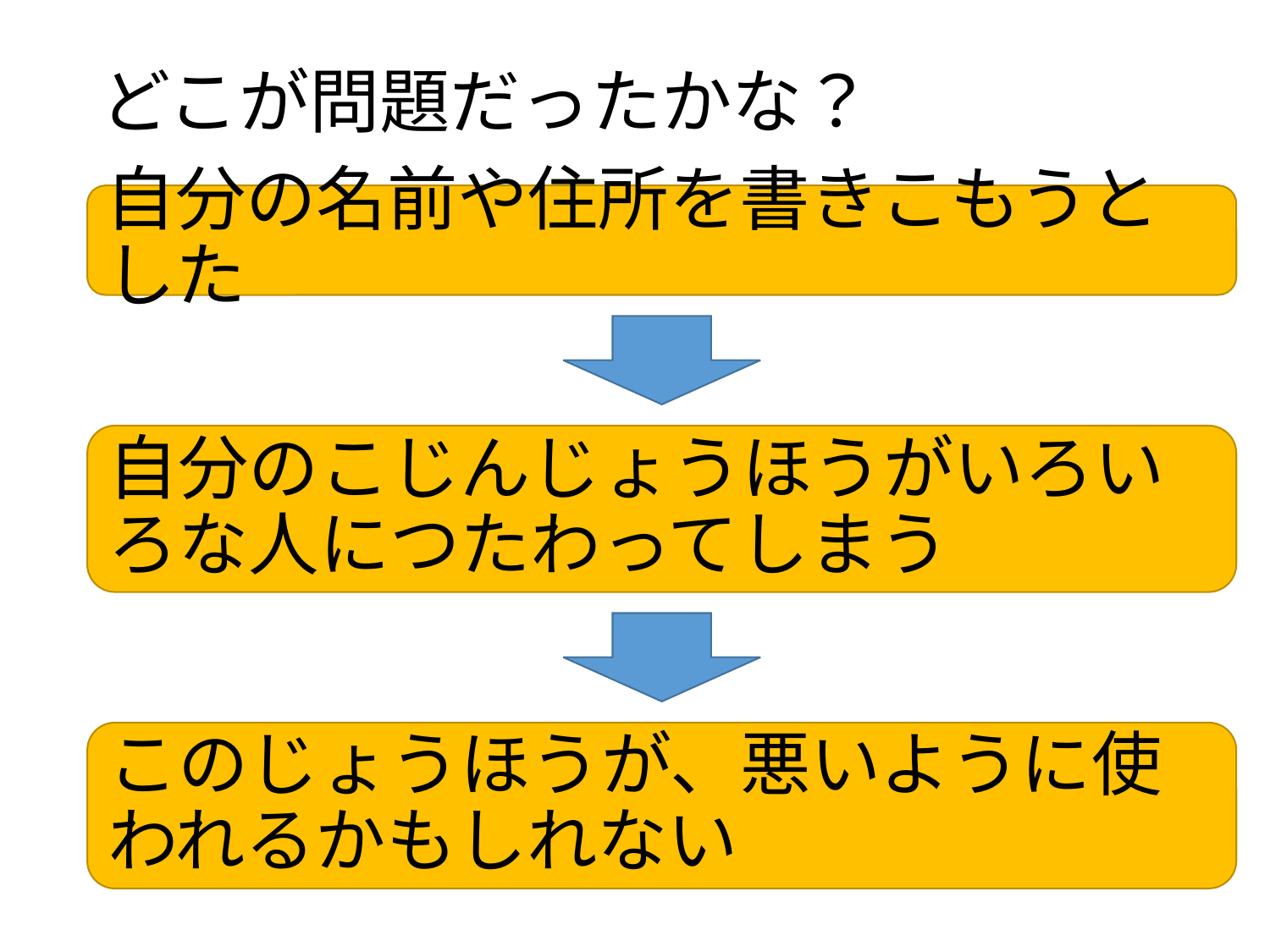

# どこが問題だったかな？
自分の名前や住所を書きこもうとした

自分のこじんじょうほうがいろいろな人につたわってしまう

このじょうほうが、悪いように使われるかもしれない